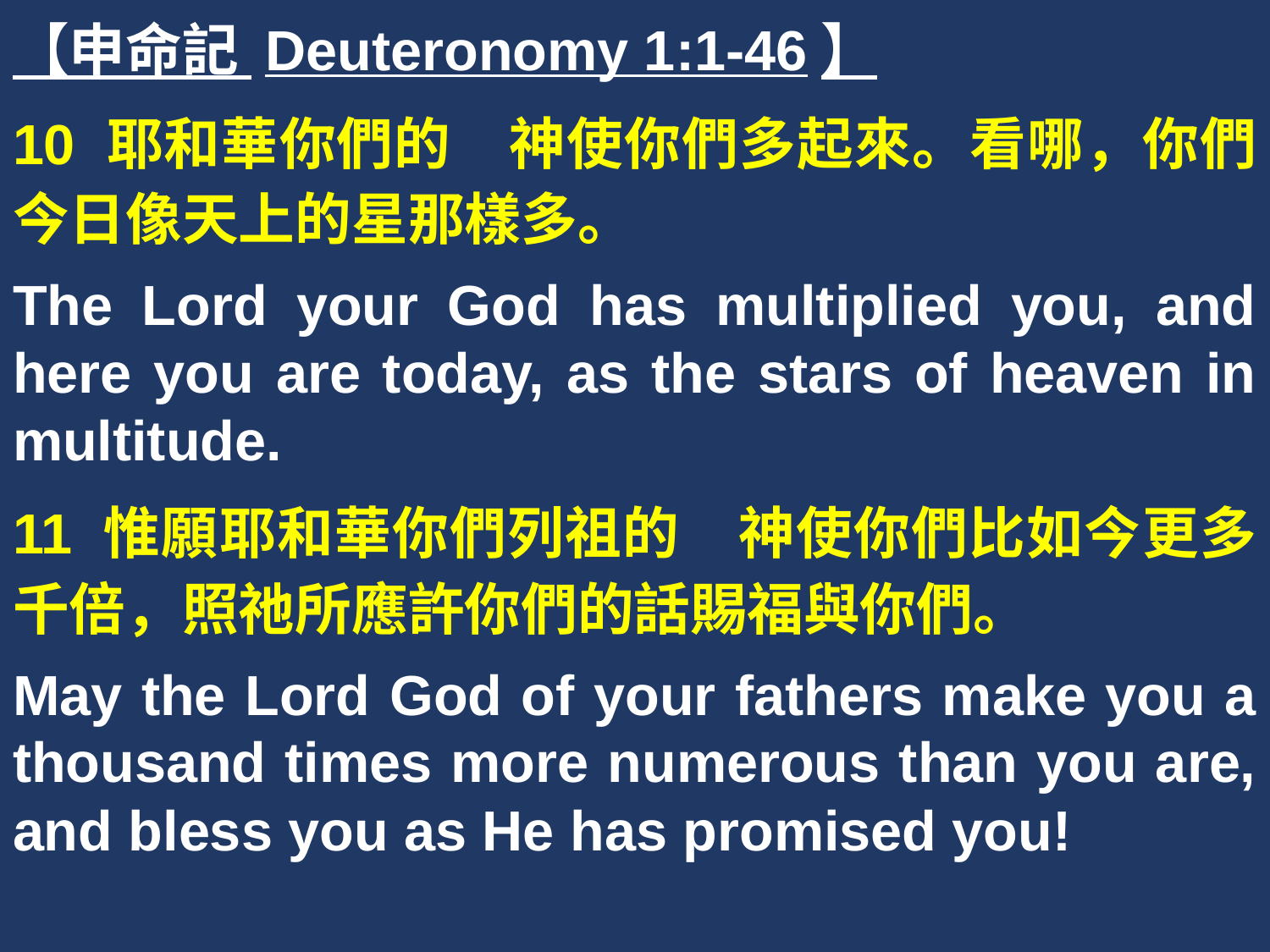

【申命記 Deuteronomy 1:1-46】
10 耶和華你們的　神使你們多起來。看哪，你們今日像天上的星那樣多。
The Lord your God has multiplied you, and here you are today, as the stars of heaven in multitude.
11 惟願耶和華你們列祖的　神使你們比如今更多千倍，照祂所應許你們的話賜福與你們。
May the Lord God of your fathers make you a thousand times more numerous than you are, and bless you as He has promised you!